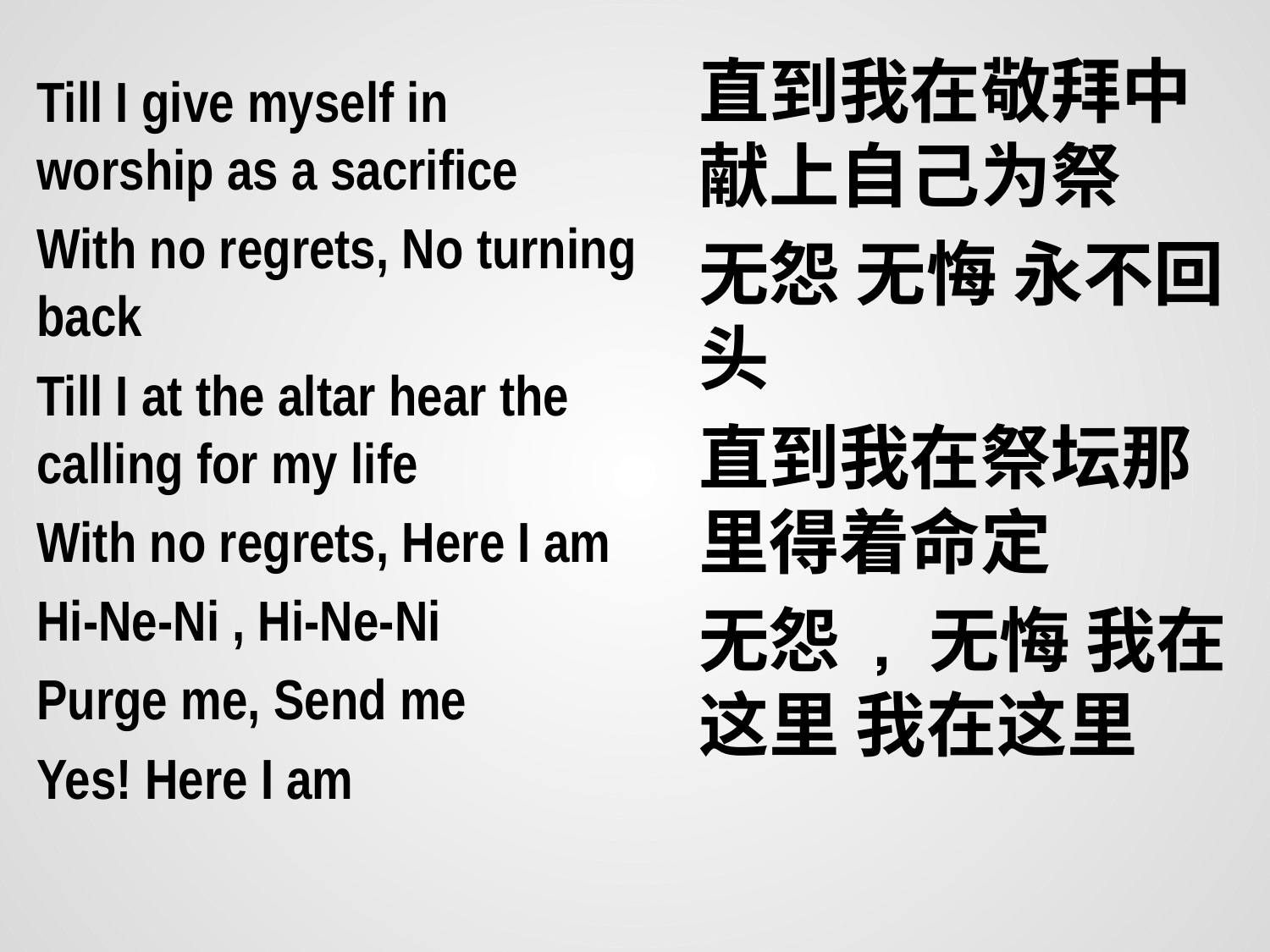

直到我在敬拜中献上自己为祭
无怨 无悔 永不回头
直到我在祭坛那里得着命定
无怨 , 无悔 我在这里 我在这里
Till I give myself in worship as a sacrifice
With no regrets, No turning back
Till I at the altar hear the calling for my life
With no regrets, Here I am
Hi-Ne-Ni , Hi-Ne-Ni
Purge me, Send me
Yes! Here I am